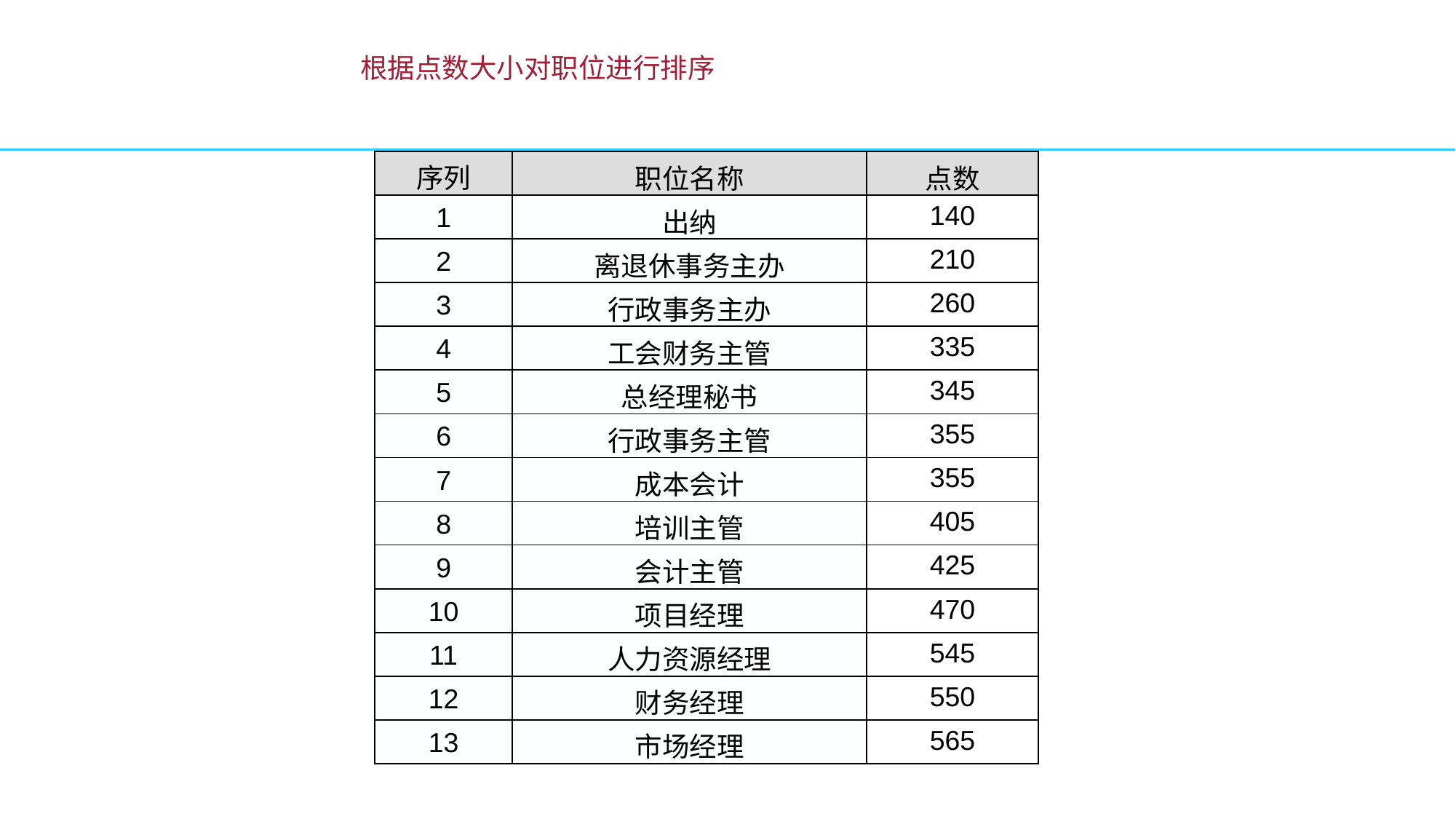

根据点数大小对职位进行排序
| 序列 | 职位名称 | 点数 |
| --- | --- | --- |
| 1 | 出纳 | 140 |
| 2 | 离退休事务主办 | 210 |
| 3 | 行政事务主办 | 260 |
| 4 | 工会财务主管 | 335 |
| 5 | 总经理秘书 | 345 |
| 6 | 行政事务主管 | 355 |
| 7 | 成本会计 | 355 |
| 8 | 培训主管 | 405 |
| 9 | 会计主管 | 425 |
| 10 | 项目经理 | 470 |
| 11 | 人力资源经理 | 545 |
| 12 | 财务经理 | 550 |
| 13 | 市场经理 | 565 |